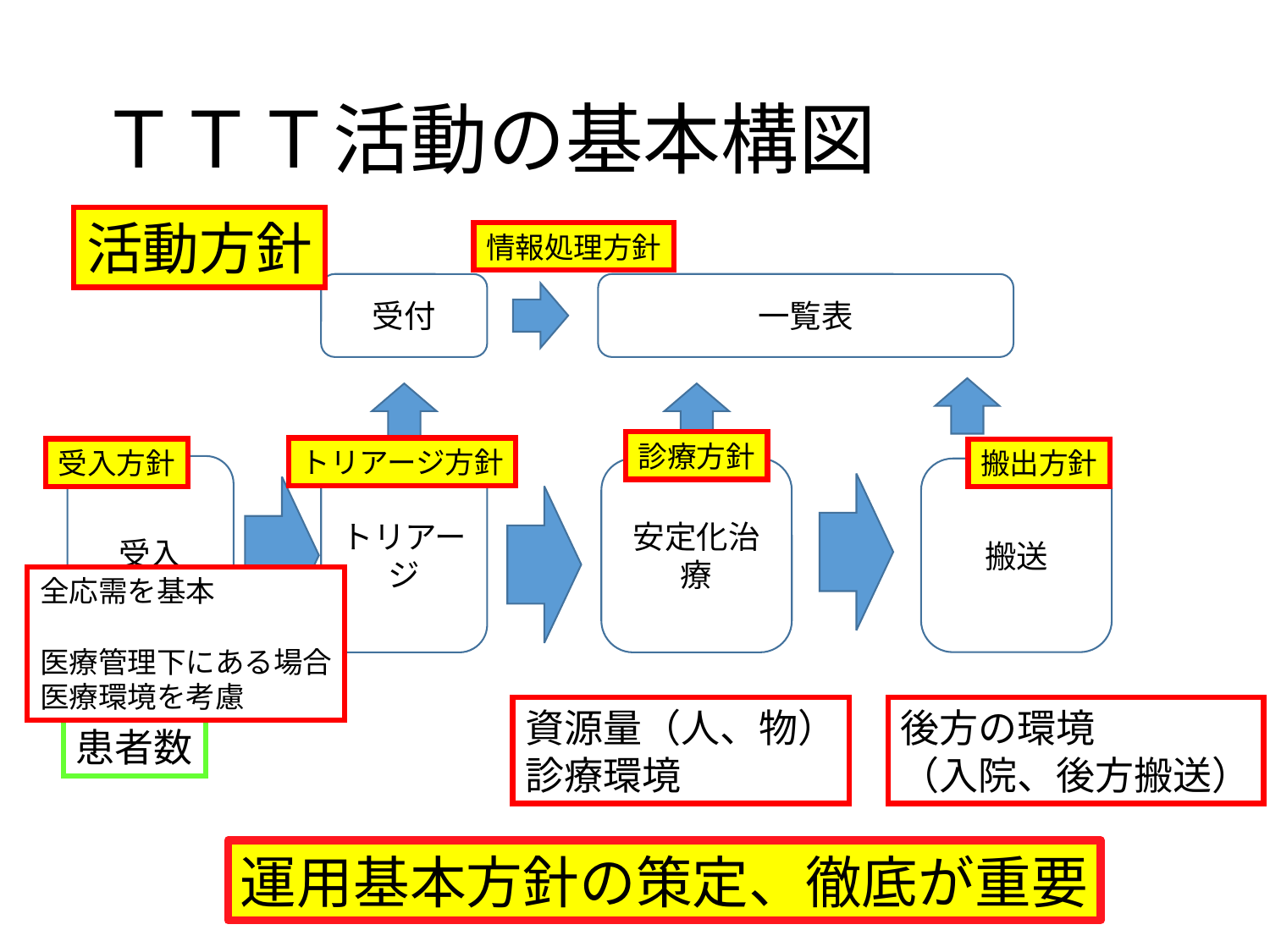

# ＴＴＴ活動の基本構図
活動方針
情報処理方針
受付
一覧表

診療方針
トリアージ方針
受入方針
搬出方針
受入
トリアージ
安定化治療
搬送

全応需を基本

医療管理下にある場合
医療環境を考慮
資源量（人、物）
診療環境
後方の環境
（入院、後方搬送）
患者数
運用基本方針の策定、徹底が重要